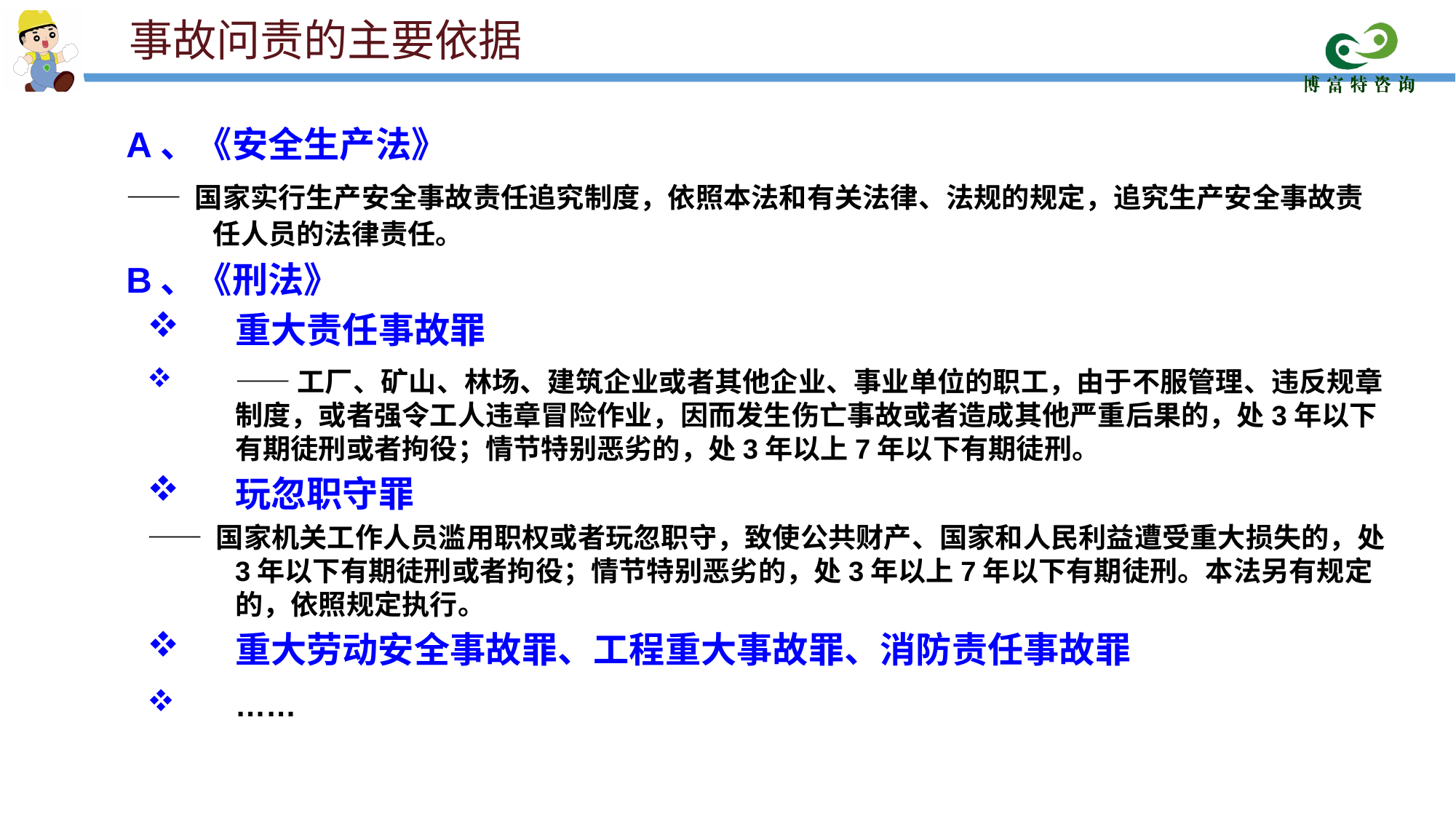

事故问责的主要依据
A、《安全生产法》
—— 国家实行生产安全事故责任追究制度，依照本法和有关法律、法规的规定，追究生产安全事故责任人员的法律责任。
B、《刑法》
重大责任事故罪
——工厂、矿山、林场、建筑企业或者其他企业、事业单位的职工，由于不服管理、违反规章制度，或者强令工人违章冒险作业，因而发生伤亡事故或者造成其他严重后果的，处3年以下有期徒刑或者拘役；情节特别恶劣的，处3年以上7年以下有期徒刑。
玩忽职守罪
—— 国家机关工作人员滥用职权或者玩忽职守，致使公共财产、国家和人民利益遭受重大损失的，处3年以下有期徒刑或者拘役；情节特别恶劣的，处3年以上7年以下有期徒刑。本法另有规定的，依照规定执行。
重大劳动安全事故罪、工程重大事故罪、消防责任事故罪
……